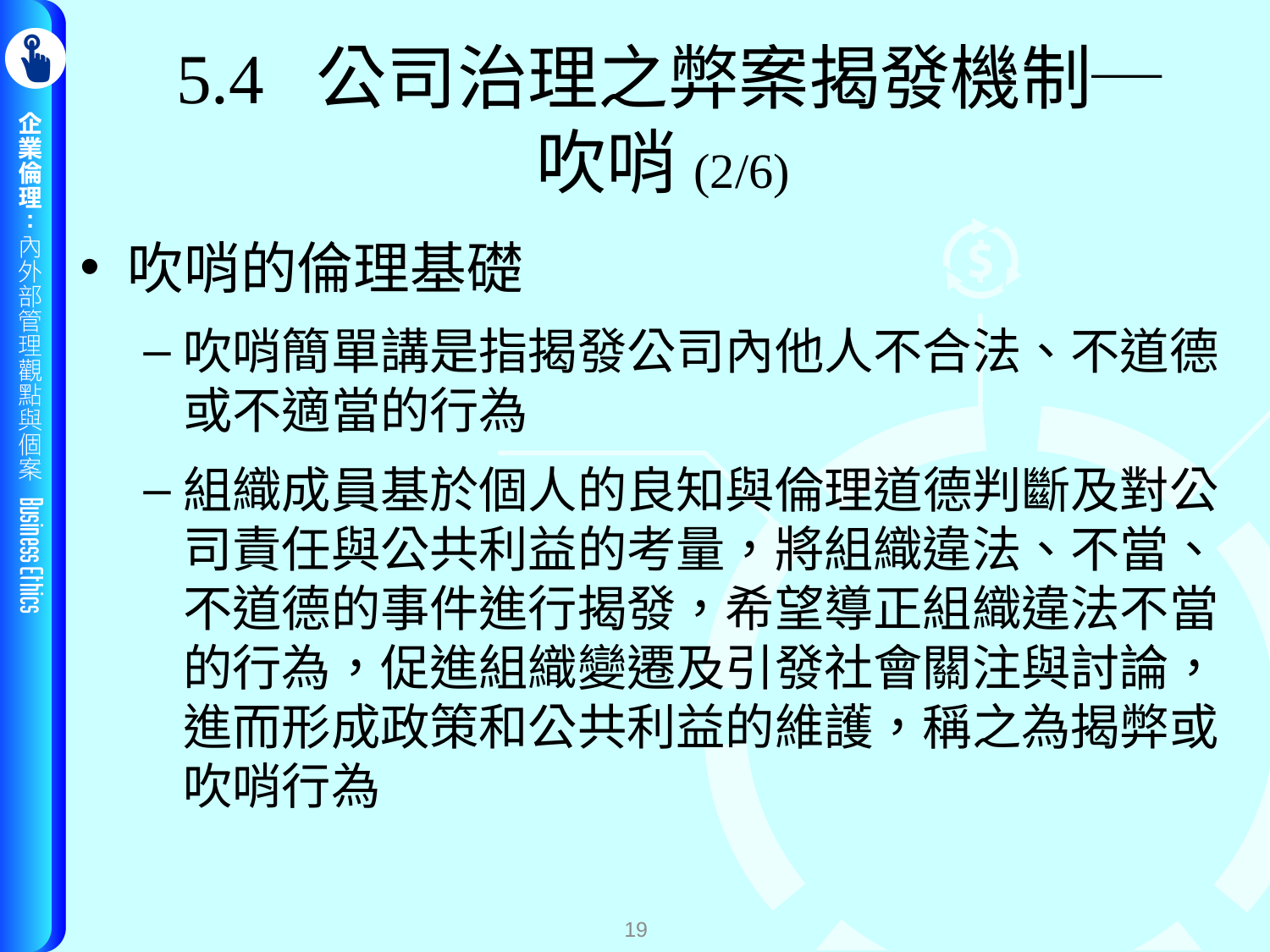

# 5.4  公司治理之弊案揭發機制─ 吹哨(2/6)
吹哨的倫理基礎
吹哨簡單講是指揭發公司內他人不合法、不道德或不適當的行為
組織成員基於個人的良知與倫理道德判斷及對公司責任與公共利益的考量，將組織違法、不當、不道德的事件進行揭發，希望導正組織違法不當的行為，促進組織變遷及引發社會關注與討論，進而形成政策和公共利益的維護，稱之為揭弊或吹哨行為
19